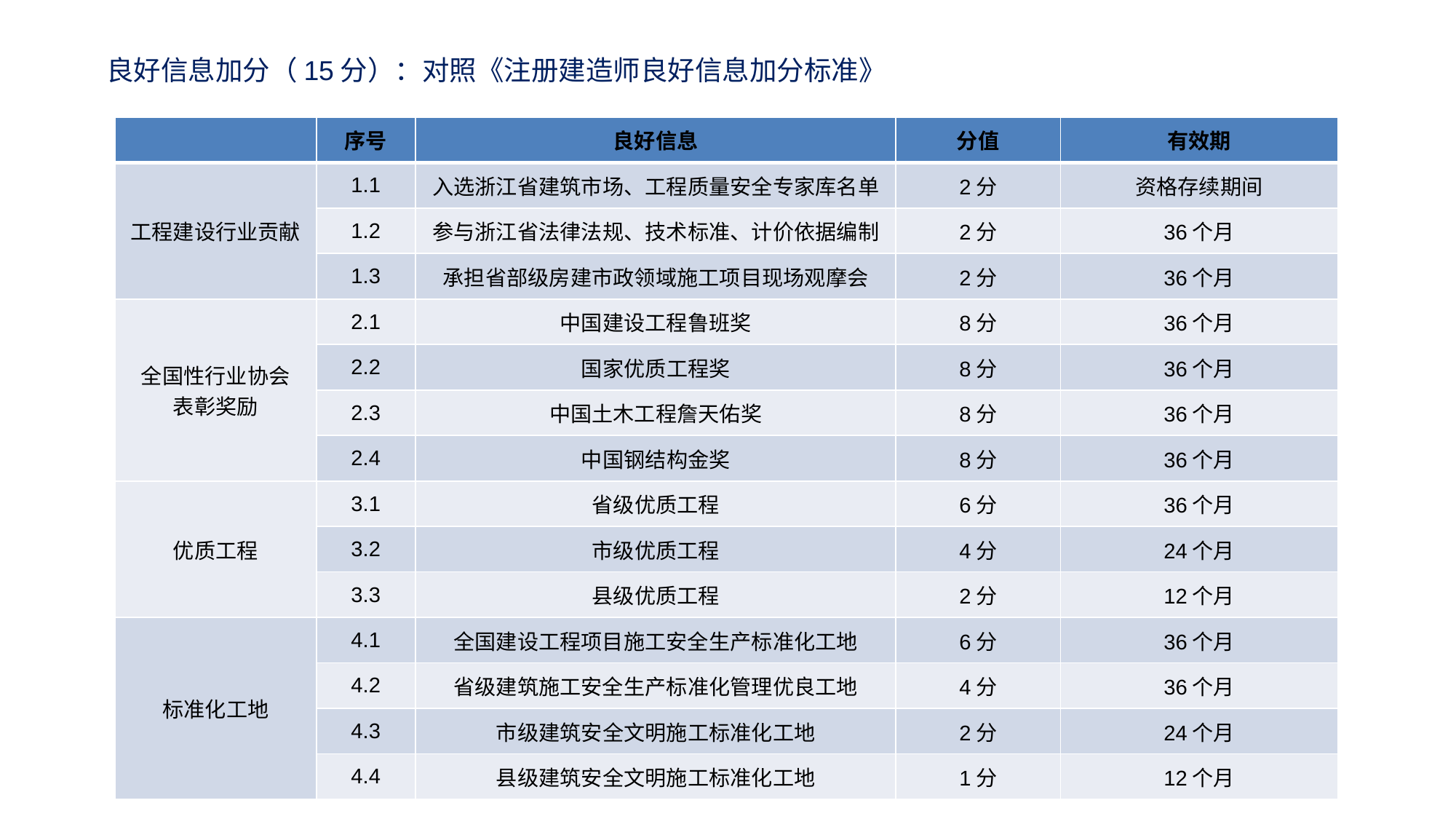

良好信息加分（15分）：对照《注册建造师良好信息加分标准》
|  | 序号 | 良好信息 | 分值 | 有效期 |
| --- | --- | --- | --- | --- |
| 工程建设行业贡献 | 1.1 | 入选浙江省建筑市场、工程质量安全专家库名单 | 2分 | 资格存续期间 |
|  | 1.2 | 参与浙江省法律法规、技术标准、计价依据编制 | 2分 | 36个月 |
|  | 1.3 | 承担省部级房建市政领域施工项目现场观摩会 | 2分 | 36个月 |
| 全国性行业协会 表彰奖励 | 2.1 | 中国建设工程鲁班奖 | 8分 | 36个月 |
|  | 2.2 | 国家优质工程奖 | 8分 | 36个月 |
|  | 2.3 | 中国土木工程詹天佑奖 | 8分 | 36个月 |
|  | 2.4 | 中国钢结构金奖 | 8分 | 36个月 |
| 优质工程 | 3.1 | 省级优质工程 | 6分 | 36个月 |
|  | 3.2 | 市级优质工程 | 4分 | 24个月 |
|  | 3.3 | 县级优质工程 | 2分 | 12个月 |
| 标准化工地 | 4.1 | 全国建设工程项目施工安全生产标准化工地 | 6分 | 36个月 |
|  | 4.2 | 省级建筑施工安全生产标准化管理优良工地 | 4分 | 36个月 |
|  | 4.3 | 市级建筑安全文明施工标准化工地 | 2分 | 24个月 |
|  | 4.4 | 县级建筑安全文明施工标准化工地 | 1分 | 12个月 |